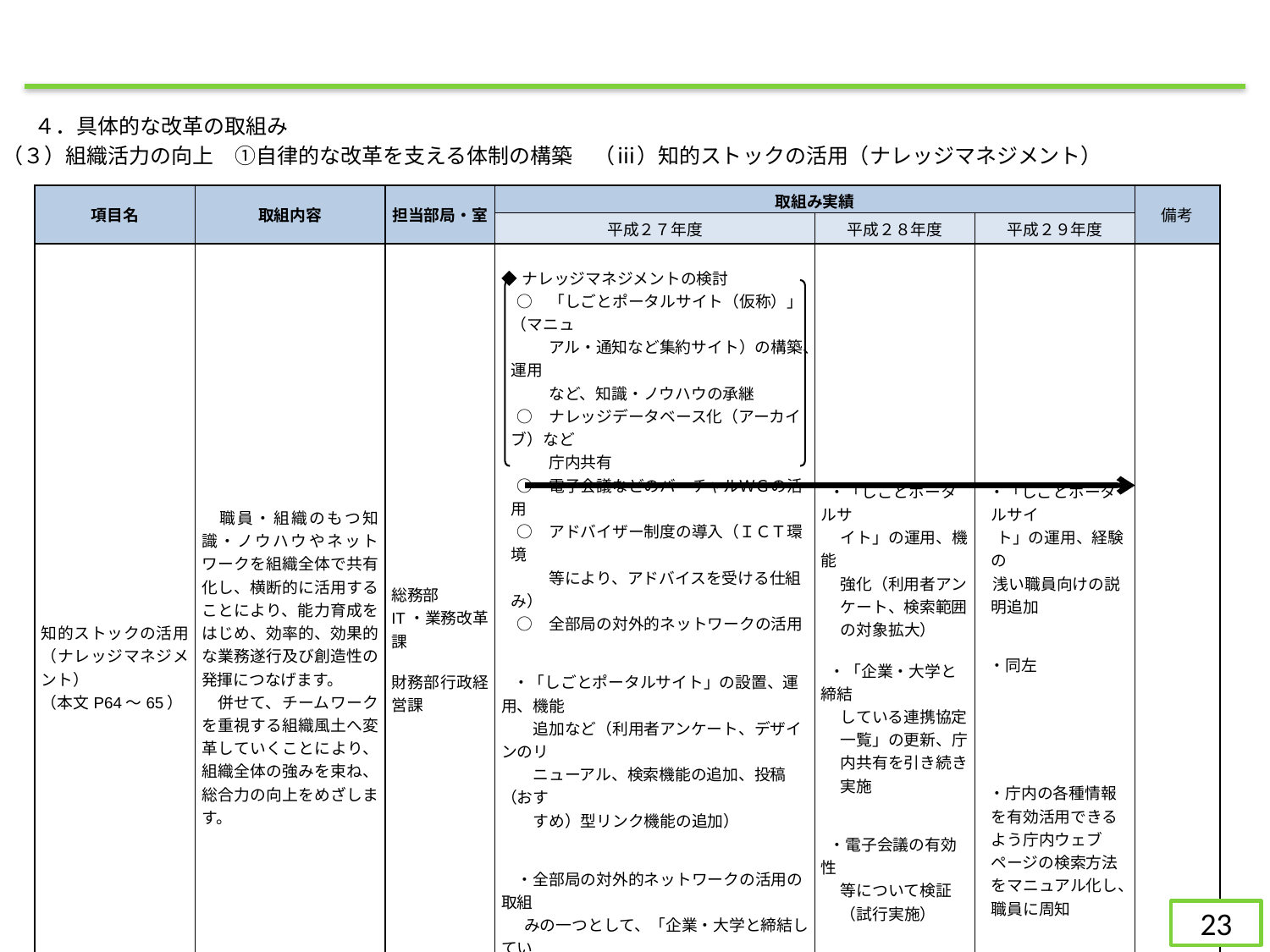

４．具体的な改革の取組み
（３）組織活力の向上　①自律的な改革を支える体制の構築　（ⅲ）知的ストックの活用（ナレッジマネジメント）
| 項目名 | 取組内容 | 担当部局・室 | 取組み実績 |  |  | 備考 |
| --- | --- | --- | --- | --- | --- | --- |
|  |  |  | 平成２７年度 | 平成２８年度 | 平成２９年度 |  |
| 知的ストックの活用（ナレッジマネジメント） （本文P64～65） | 職員・組織のもつ知識・ノウハウやネットワークを組織全体で共有化し、横断的に活用することにより、能力育成をはじめ、効率的、効果的な業務遂行及び創造性の発揮につなげます。 　併せて、チームワークを重視する組織風土へ変革していくことにより、組織全体の強みを束ね、総合力の向上をめざします。 | 総務部 IT・業務改革課 財務部行政経営課 | ◆ナレッジマネジメントの検討 　○　「しごとポータルサイト（仮称）」（マニュ 　　　アル・通知など集約サイト）の構築、運用 　　　など、知識・ノウハウの承継 　○　ナレッジデータベース化（アーカイブ）など 　　　庁内共有 　○　電子会議などのバーチャルＷＧの活用 　○　アドバイザー制度の導入（ＩＣＴ環境 　　　等により、アドバイスを受ける仕組み） 　○　全部局の対外的ネットワークの活用 ・「しごとポータルサイト」の設置、運用、機能 　　追加など（利用者アンケート、デザインのリ 　　ニューアル、検索機能の追加、投稿（おす 　　すめ）型リンク機能の追加） 　・全部局の対外的ネットワークの活用の取組 　 みの一つとして、「企業・大学と締結してい る連携協定一覧」を整理し、庁内共有 　・ナレッジデータベース化、電子会議、アドバ 　　イザー制度など、効果的なナレッジマネジメ 　　ントの手法について、技術、経費・運用方 　　法などを引き続き検討 | ・「しごとポータルサ 　 イト」の運用、機能 　 強化（利用者アン 　 ケート、検索範囲 　 の対象拡大） ・「企業・大学と締結 　 している連携協定 　 一覧」の更新、庁 　 内共有を引き続き 　 実施 ・電子会議の有効性 　 等について検証 　 （試行実施） | ・「しごとポータルサイ ト」の運用、経験の 浅い職員向けの説明追加 ・同左 ・庁内の各種情報を有効活用できるよう庁内ウェブページの検索方法をマニュアル化し、職員に周知 |  |

23